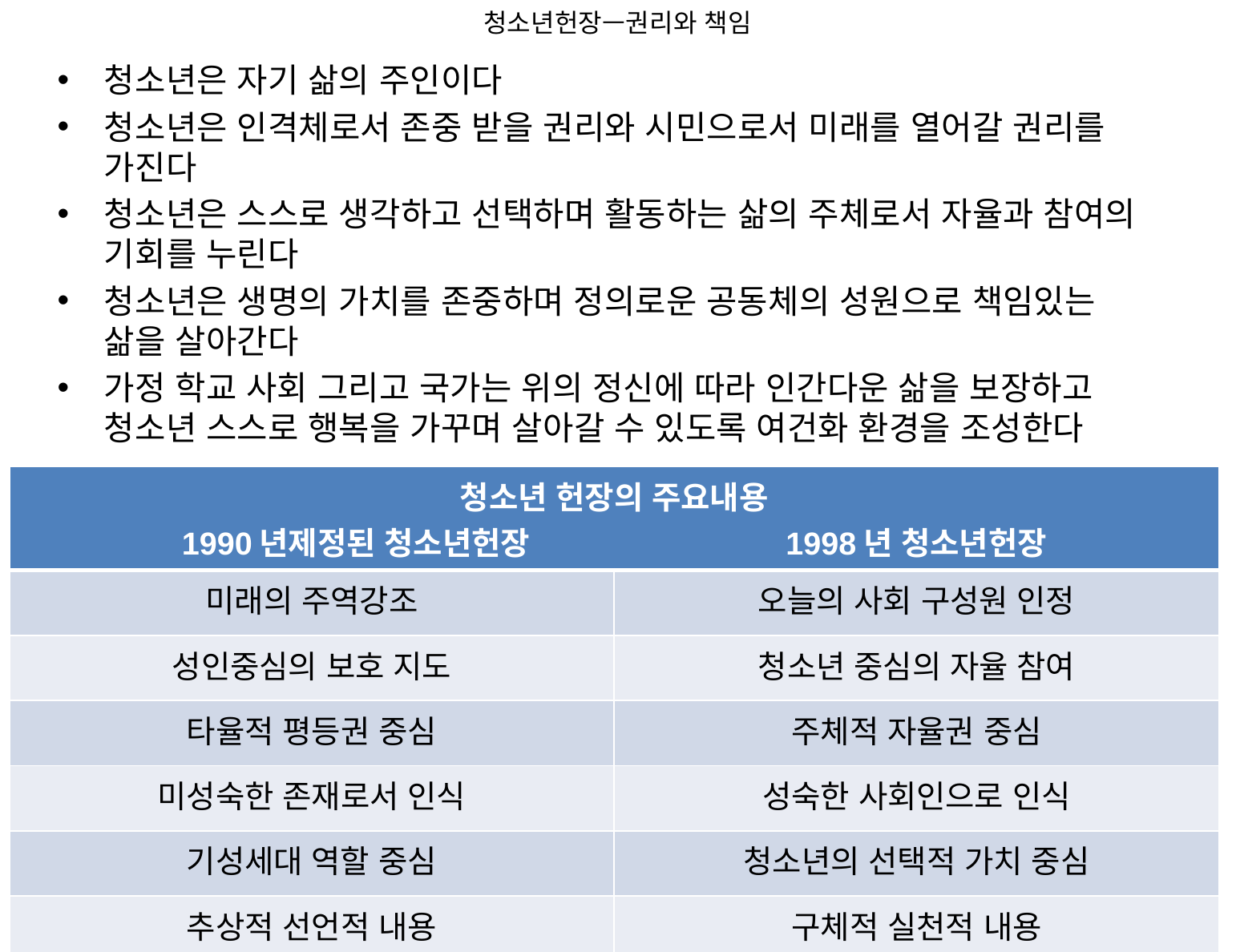

# 청소년헌장—권리와 책임
청소년은 자기 삶의 주인이다
청소년은 인격체로서 존중 받을 권리와 시민으로서 미래를 열어갈 권리를 가진다
청소년은 스스로 생각하고 선택하며 활동하는 삶의 주체로서 자율과 참여의 기회를 누린다
청소년은 생명의 가치를 존중하며 정의로운 공동체의 성원으로 책임있는 삶을 살아간다
가정 학교 사회 그리고 국가는 위의 정신에 따라 인간다운 삶을 보장하고 청소년 스스로 행복을 가꾸며 살아갈 수 있도록 여건화 환경을 조성한다
| 청소년 헌장의 주요내용 1990년제정된 청소년헌장 1998년 청소년헌장 |  |
| --- | --- |
| 미래의 주역강조 | 오늘의 사회 구성원 인정 |
| 성인중심의 보호 지도 | 청소년 중심의 자율 참여 |
| 타율적 평등권 중심 | 주체적 자율권 중심 |
| 미성숙한 존재로서 인식 | 성숙한 사회인으로 인식 |
| 기성세대 역할 중심 | 청소년의 선택적 가치 중심 |
| 추상적 선언적 내용 | 구체적 실천적 내용 |